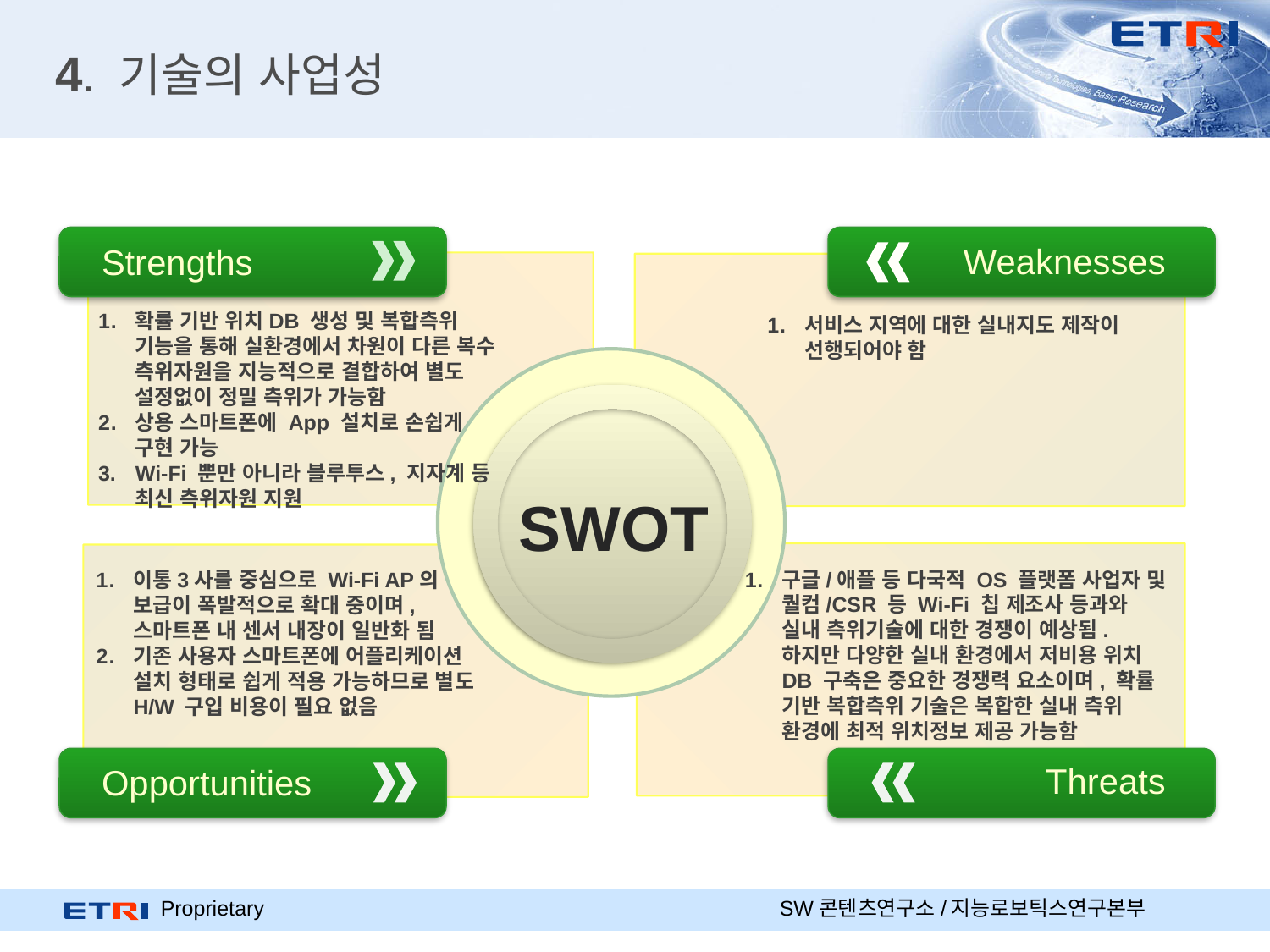

# 4. 기술의 사업성

Weaknesses
Strengths

확률 기반 위치DB 생성 및 복합측위 기능을 통해 실환경에서 차원이 다른 복수 측위자원을 지능적으로 결합하여 별도 설정없이 정밀 측위가 가능함
상용 스마트폰에 App 설치로 손쉽게 구현 가능
Wi-Fi 뿐만 아니라 블루투스, 지자계 등 최신 측위자원 지원

서비스 지역에 대한 실내지도 제작이 선행되어야 함

SWOT

구글/애플 등 다국적 OS 플랫폼 사업자 및 퀄컴/CSR 등 Wi-Fi 칩 제조사 등과와 실내 측위기술에 대한 경쟁이 예상됨. 하지만 다양한 실내 환경에서 저비용 위치DB 구축은 중요한 경쟁력 요소이며, 확률 기반 복합측위 기술은 복합한 실내 측위 환경에 최적 위치정보 제공 가능함
이통3사를 중심으로 Wi-Fi AP의
보급이 폭발적으로 확대 중이며, 스마트폰 내 센서 내장이 일반화 됨
기존 사용자 스마트폰에 어플리케이션 설치 형태로 쉽게 적용 가능하므로 별도 H/W 구입 비용이 필요 없음

Threats
Opportunities

SW콘텐츠연구소/지능로보틱스연구본부
13